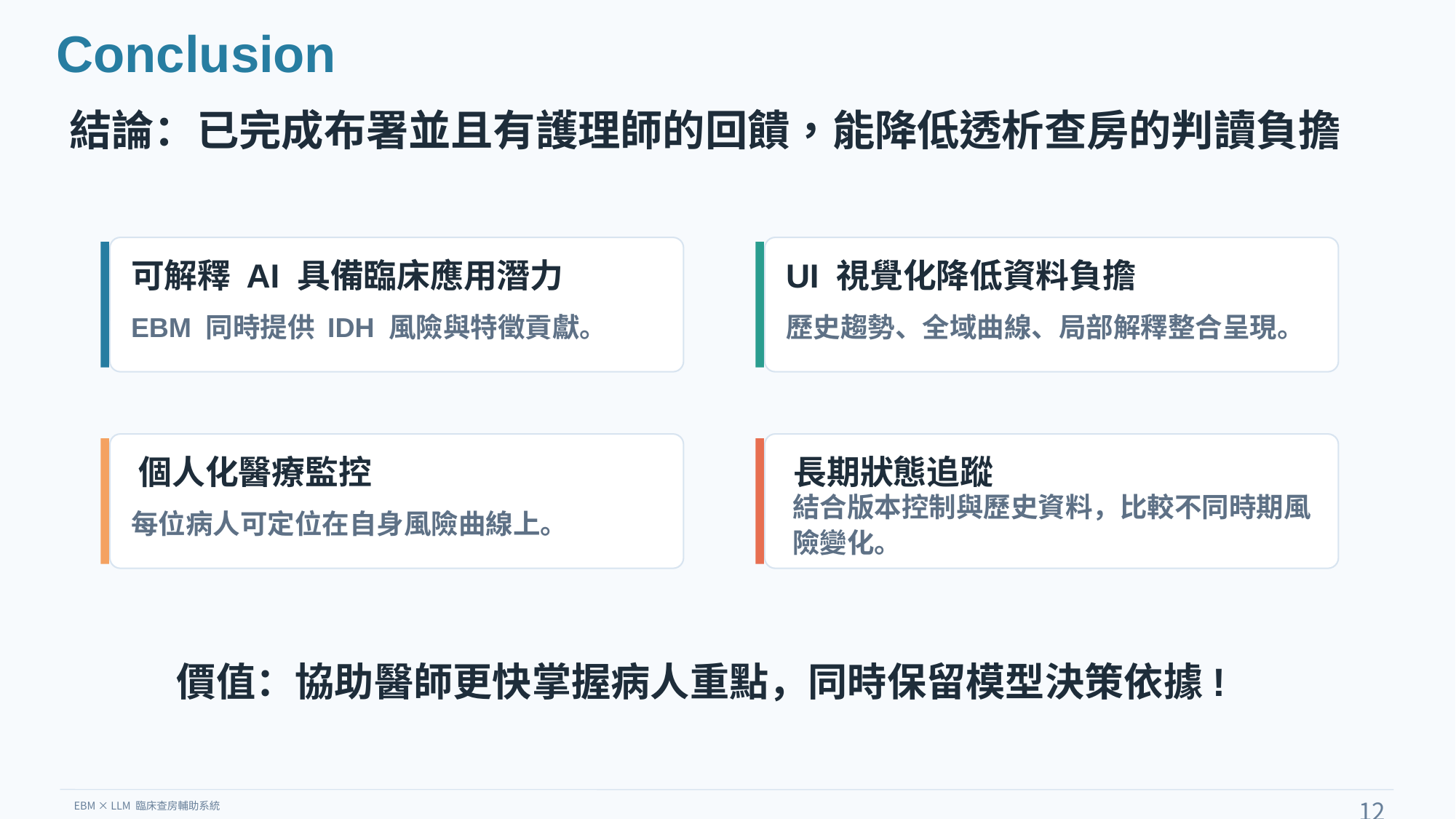

Conclusion
結論：已完成布署並且有護理師的回饋，能降低透析查房的判讀負擔

可解釋 AI 具備臨床應用潛力
UI 視覺化降低資料負擔
EBM 同時提供 IDH 風險與特徵貢獻。
歷史趨勢、全域曲線、局部解釋整合呈現。

個人化醫療監控
長期狀態追蹤
每位病人可定位在自身風險曲線上。
結合版本控制與歷史資料，比較不同時期風險變化。
價值：協助醫師更快掌握病人重點，同時保留模型決策依據!
12